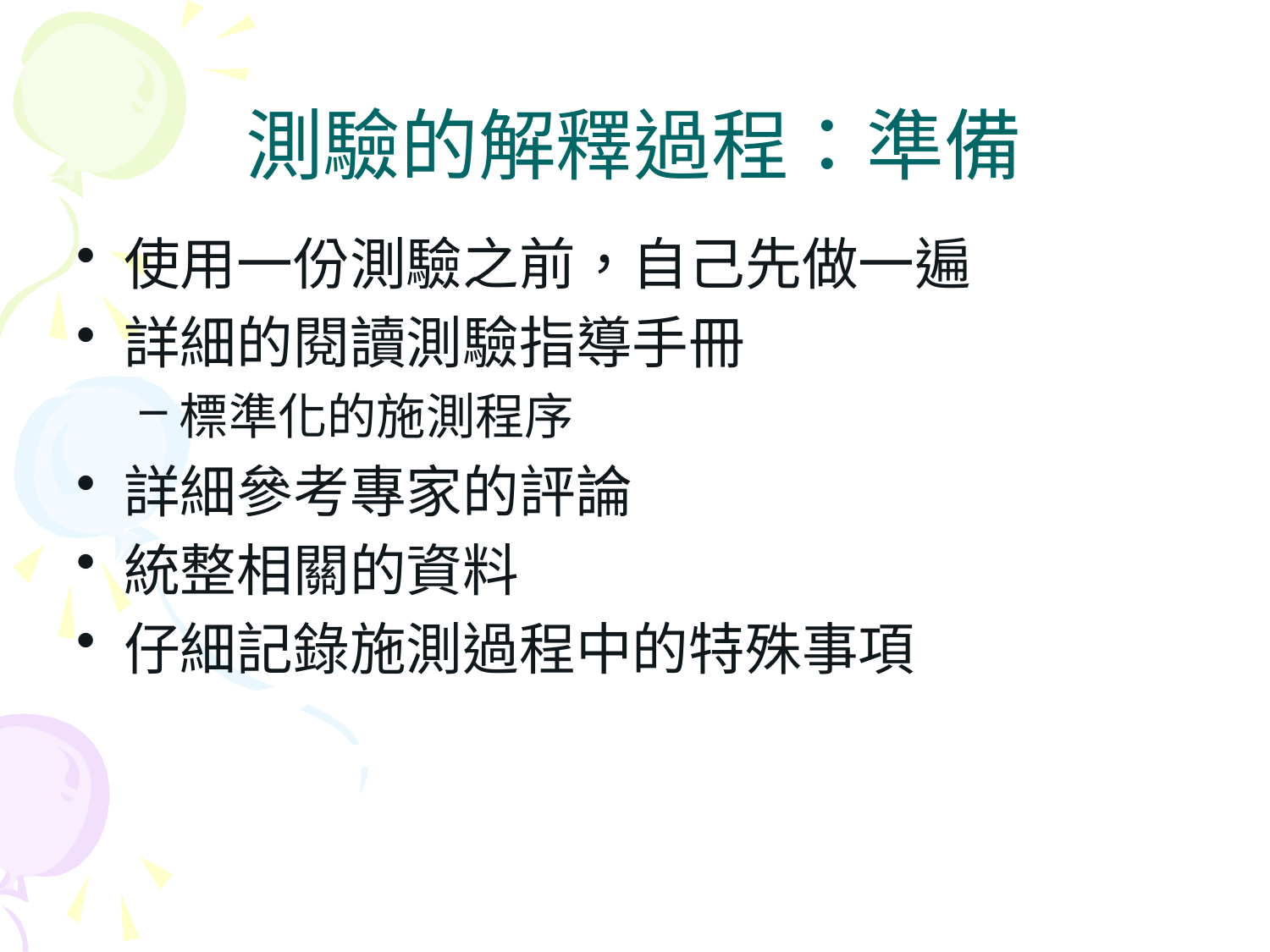

# 測驗的解釋過程：準備
使用一份測驗之前，自己先做一遍
詳細的閱讀測驗指導手冊
標準化的施測程序
詳細參考專家的評論
統整相關的資料
仔細記錄施測過程中的特殊事項